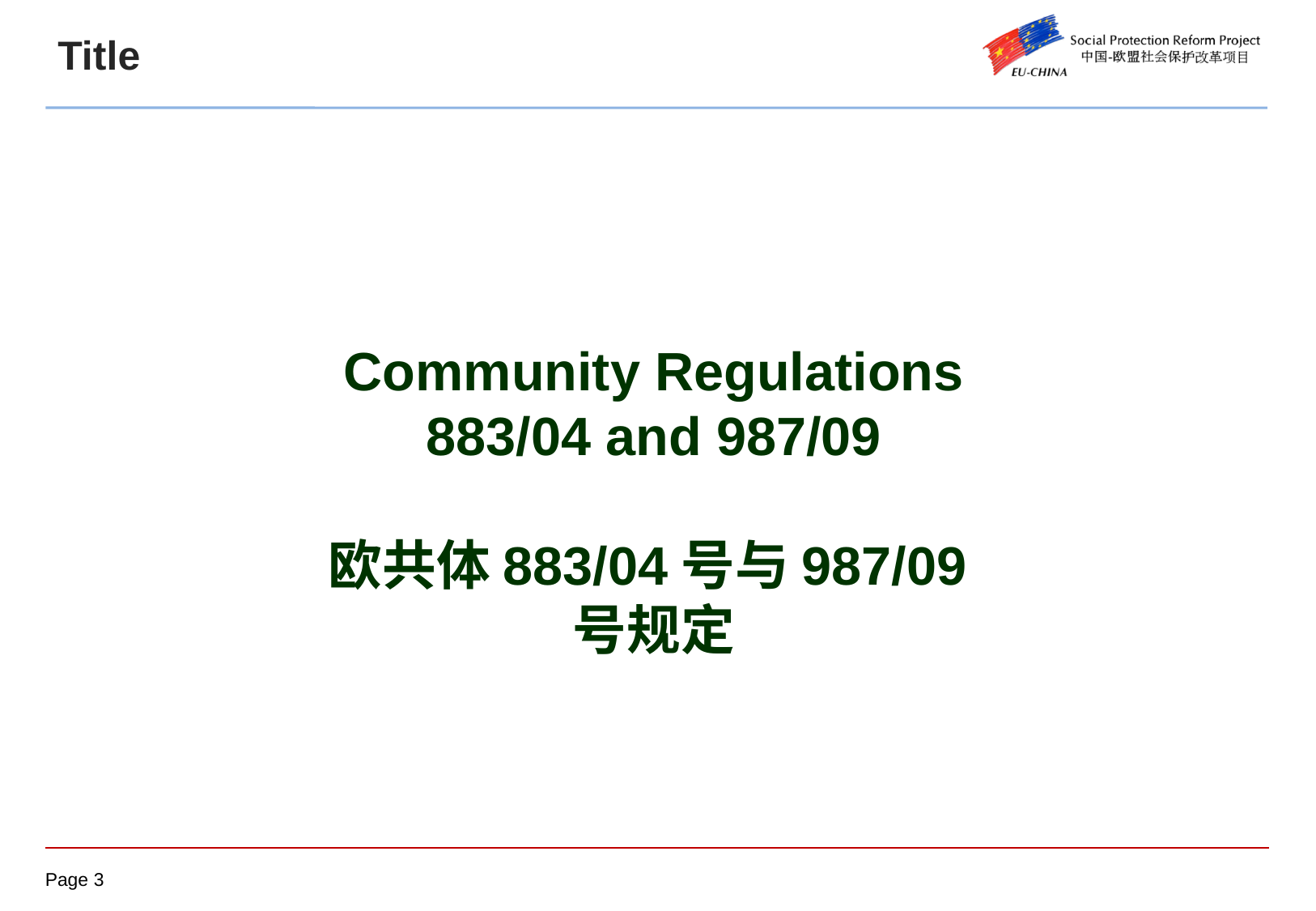

Title
Community Regulations 883/04 and 987/09

欧共体883/04号与987/09号规定